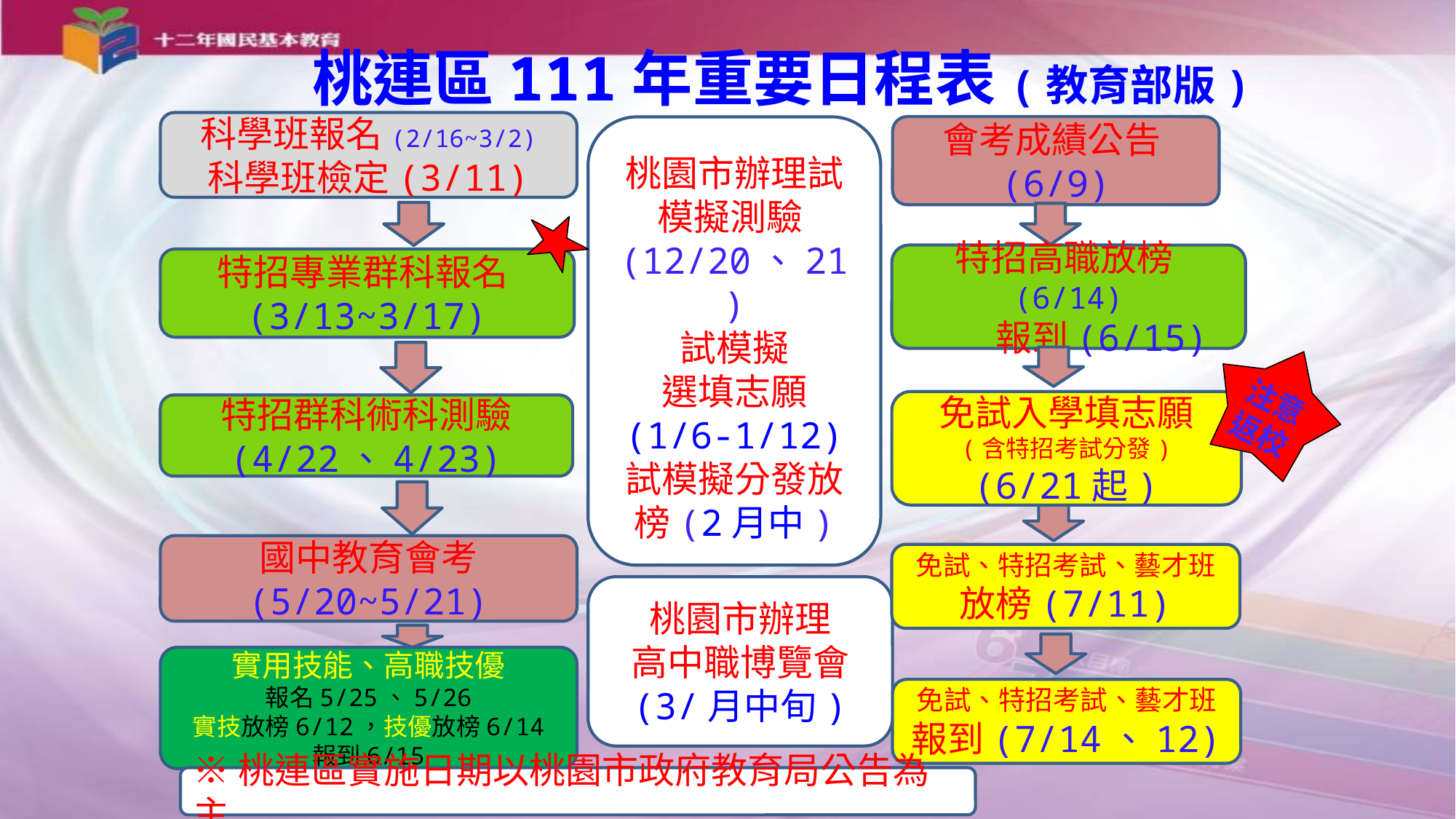

桃連區111年重要日程表(教育部版)

科學班報名(2/16~3/2)
科學班檢定(3/11)
會考成績公告(6/9)

桃園市辦理試模擬測驗(12/20、21)
試模擬
選填志願 (1/6-1/12)
試模擬分發放榜(2月中)

特招高職放榜(6/14)
       報到(6/15)
特招專業群科報名(3/13~3/17)

注意返校

免試入學填志願
(含特招考試分發)
(6/21起)
特招群科術科測驗
(4/22、4/23)

國中教育會考
(5/20~5/21)
免試、特招考試、藝才班
放榜(7/11)
桃園市辦理
高中職博覽會
(3/月中旬)

實用技能、高職技優
報名5/25、5/26
實技放榜6/12，技優放榜6/14
報到6/15
免試、特招考試、藝才班
報到(7/14、12)
※桃連區實施日期以桃園市政府教育局公告為主